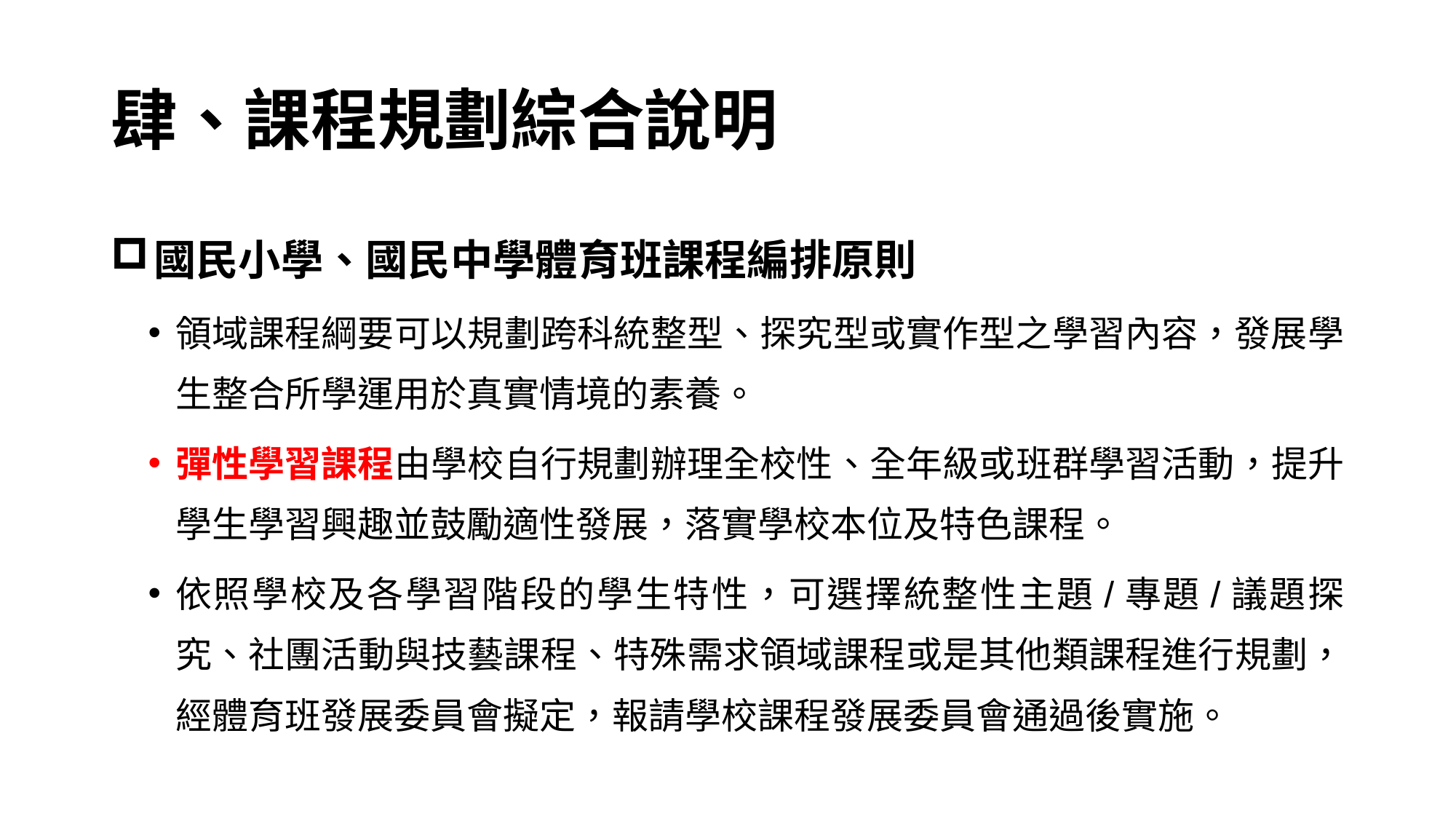

# 肆、課程規劃綜合說明
國民小學、國民中學體育班課程編排原則
領域課程綱要可以規劃跨科統整型、探究型或實作型之學習內容，發展學生整合所學運用於真實情境的素養。
彈性學習課程由學校自行規劃辦理全校性、全年級或班群學習活動，提升學生學習興趣並鼓勵適性發展，落實學校本位及特色課程。
依照學校及各學習階段的學生特性，可選擇統整性主題/專題/議題探究、社團活動與技藝課程、特殊需求領域課程或是其他類課程進行規劃，經體育班發展委員會擬定，報請學校課程發展委員會通過後實施。